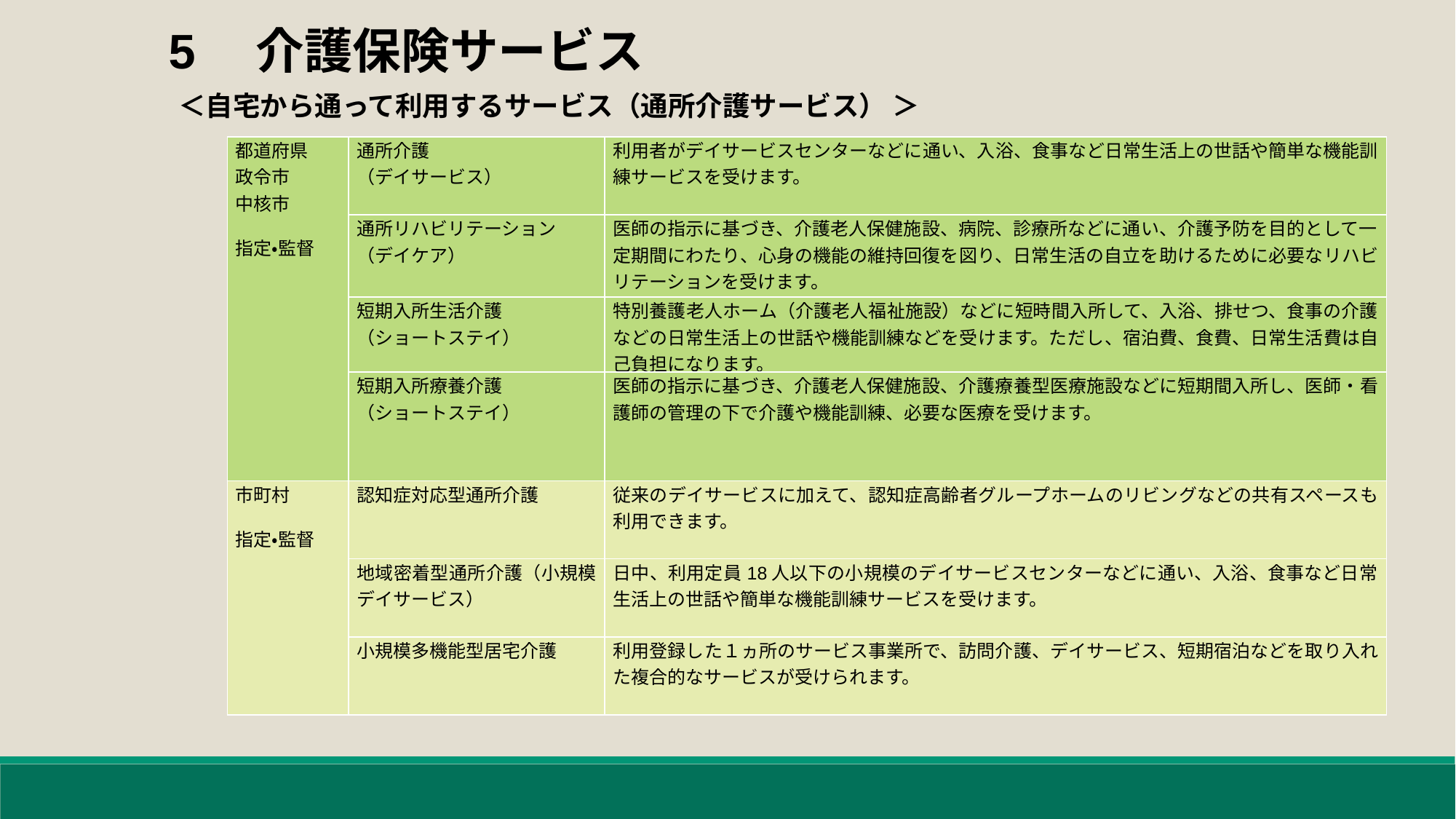

5　介護保険サービス
＜自宅から通って利用するサービス（通所介護サービス） ＞
| 都道府県 政令市 中核市 指定・監督 | 通所介護 （デイサービス） | 利用者がデイサービスセンターなどに通い、入浴、食事など日常生活上の世話や簡単な機能訓練サービスを受けます。 |
| --- | --- | --- |
|  | 通所リハビリテーション （デイケア） | 医師の指示に基づき、介護老人保健施設、病院、診療所などに通い、介護予防を目的として一定期間にわたり、心身の機能の維持回復を図り、日常生活の自立を助けるために必要なリハビリテーションを受けます。 |
|  | 短期入所生活介護 （ショートステイ） | 特別養護老人ホーム（介護老人福祉施設）などに短時間入所して、入浴、排せつ、食事の介護などの日常生活上の世話や機能訓練などを受けます。ただし、宿泊費、食費、日常生活費は自己負担になります。 |
|  | 短期入所療養介護 （ショートステイ） | 医師の指示に基づき、介護老人保健施設、介護療養型医療施設などに短期間入所し、医師・看護師の管理の下で介護や機能訓練、必要な医療を受けます。 |
| 市町村 指定・監督 | 認知症対応型通所介護 | 従来のデイサービスに加えて、認知症高齢者グループホームのリビングなどの共有スペースも利用できます。 |
|  | 地域密着型通所介護（小規模デイサービス） | 日中、利用定員18人以下の小規模のデイサービスセンターなどに通い、入浴、食事など日常生活上の世話や簡単な機能訓練サービスを受けます。 |
|  | 小規模多機能型居宅介護 | 利用登録した１ヵ所のサービス事業所で、訪問介護、デイサービス、短期宿泊などを取り入れた複合的なサービスが受けられます。 |